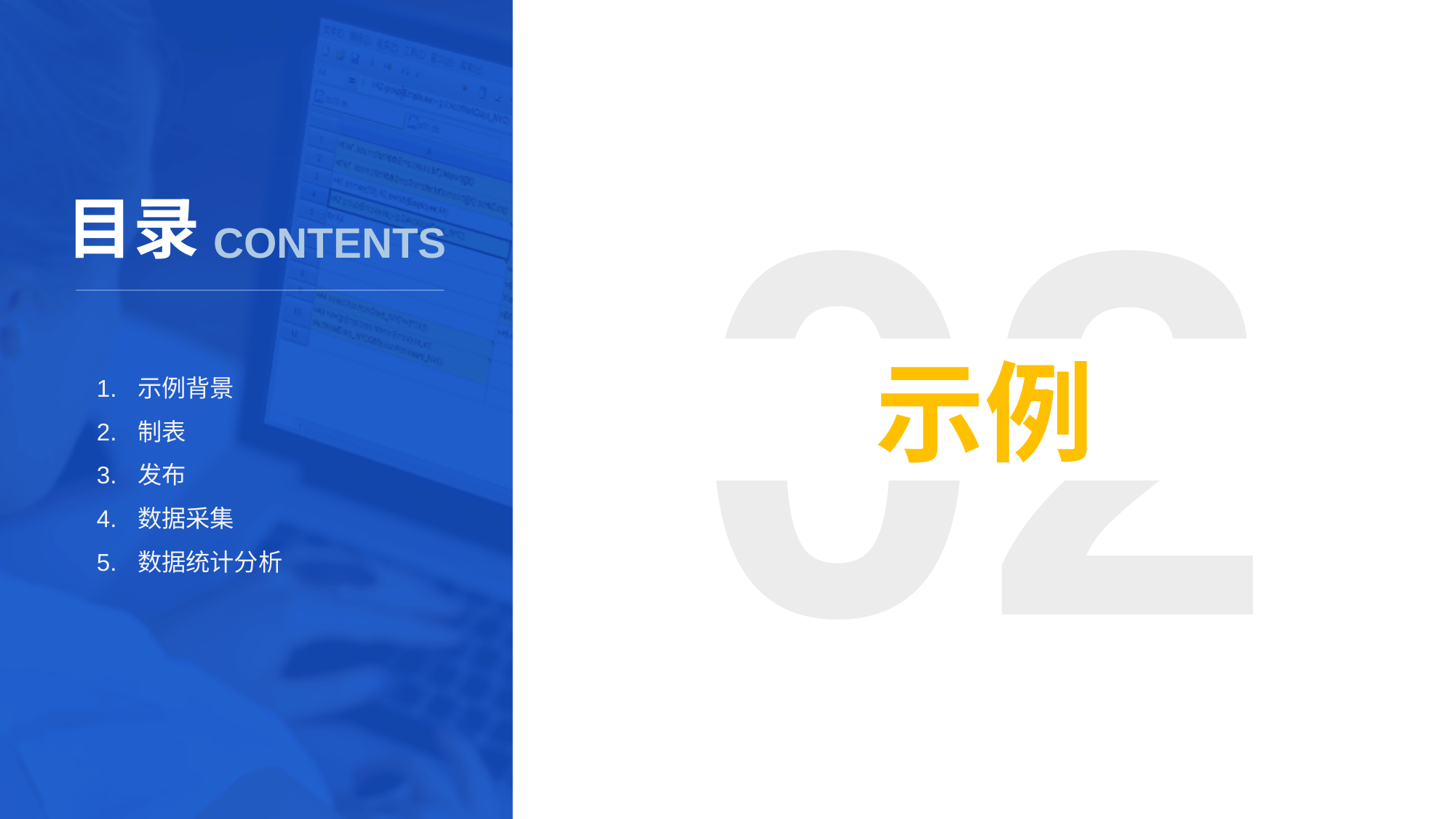

02
示例
示例背景
制表
发布
数据采集
数据统计分析